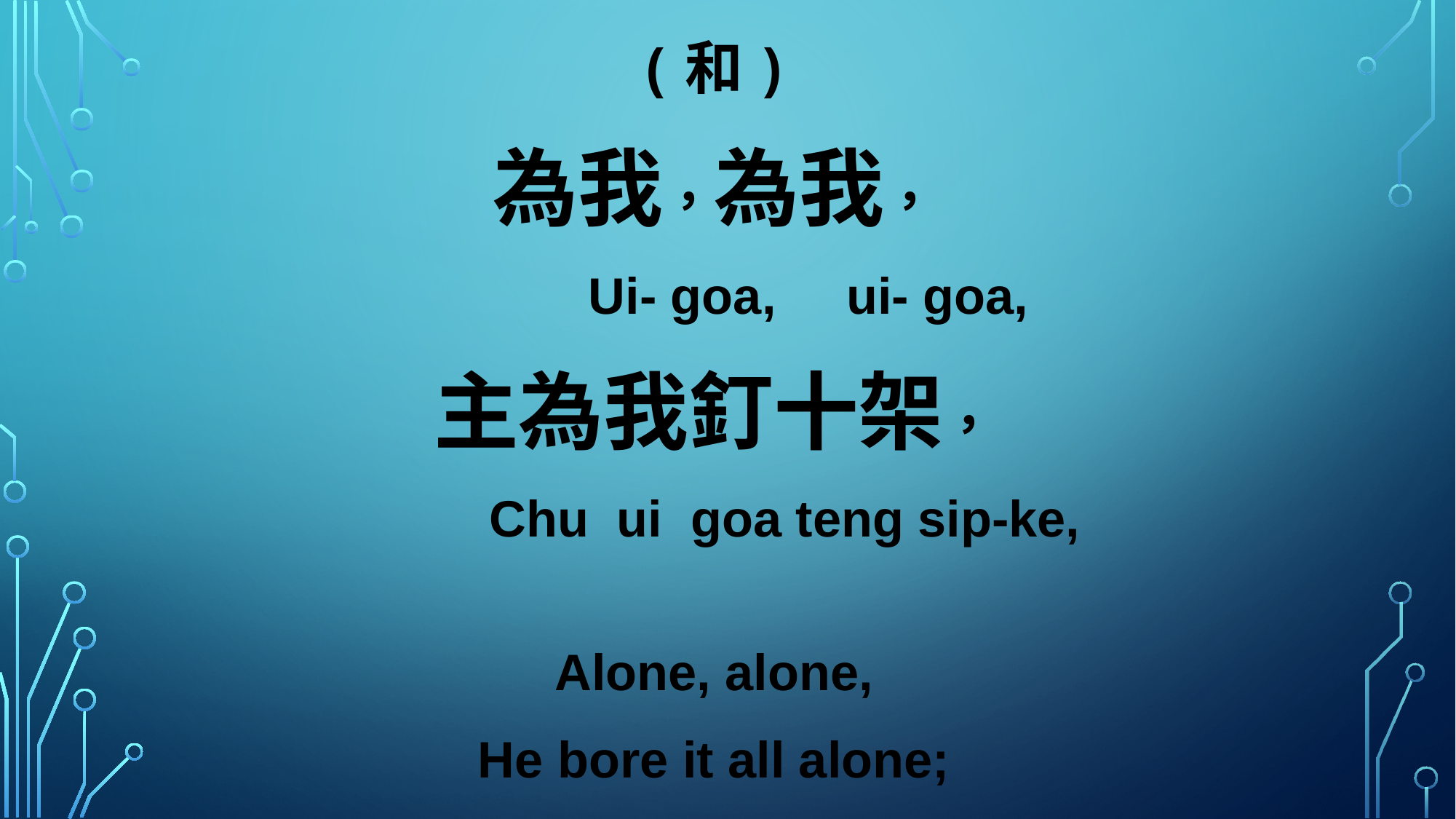

(和)
為我，為我，
                              Ui- goa,     ui- goa,
主為我釘十架，
                       Chu  ui  goa teng sip-ke,

Alone, alone,
He bore it all alone;